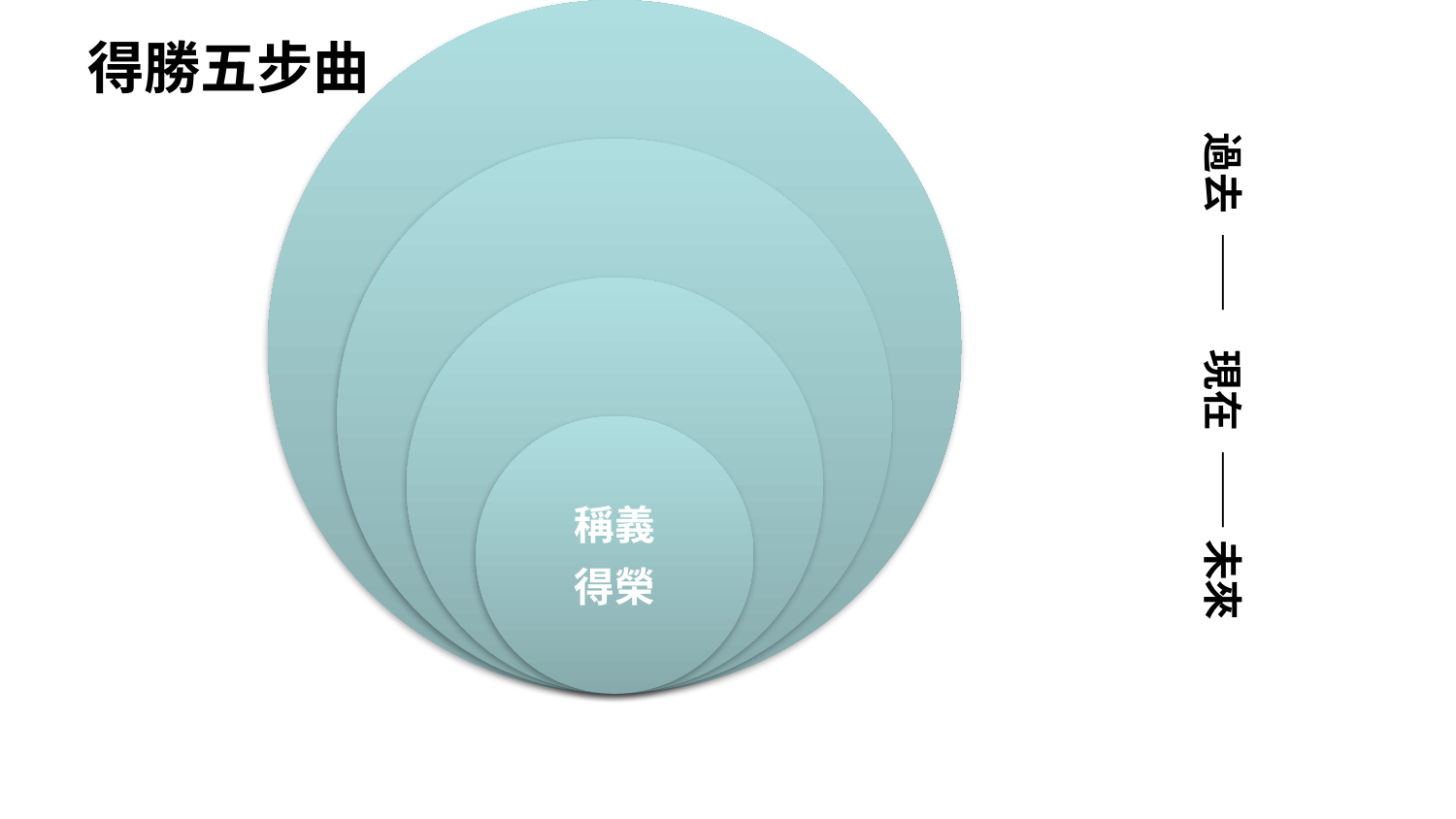

得勝五步曲
知道
預定
呼召
稱義
得榮
過去  ——    現在  —— 未來